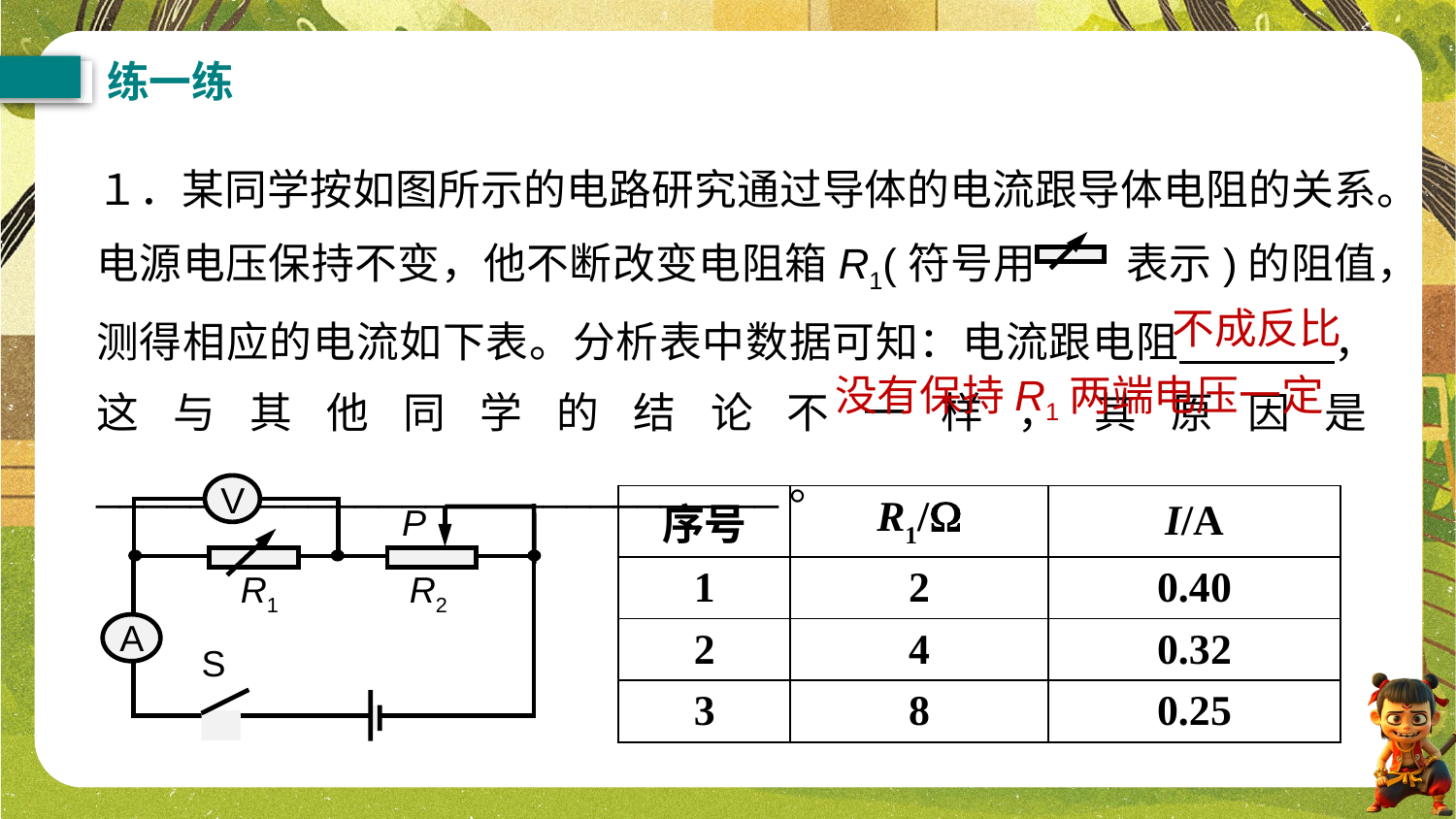

练一练

１．某同学按如图所示的电路研究通过导体的电流跟导体电阻的关系。电源电压保持不变，他不断改变电阻箱R1(符号用         表示)的阻值，测得相应的电流如下表。分析表中数据可知：电流跟电阻               ，这与其他同学的结论不一样，其原因是_____________________________。

不成反比
没有保持R1两端电压一定

V
| 序号 | R1/Ω | I/A |
| --- | --- | --- |
| 1 | 2 | 0.40 |
| 2 | 4 | 0.32 |
| 3 | 8 | 0.25 |

P

R1
R2

A
S